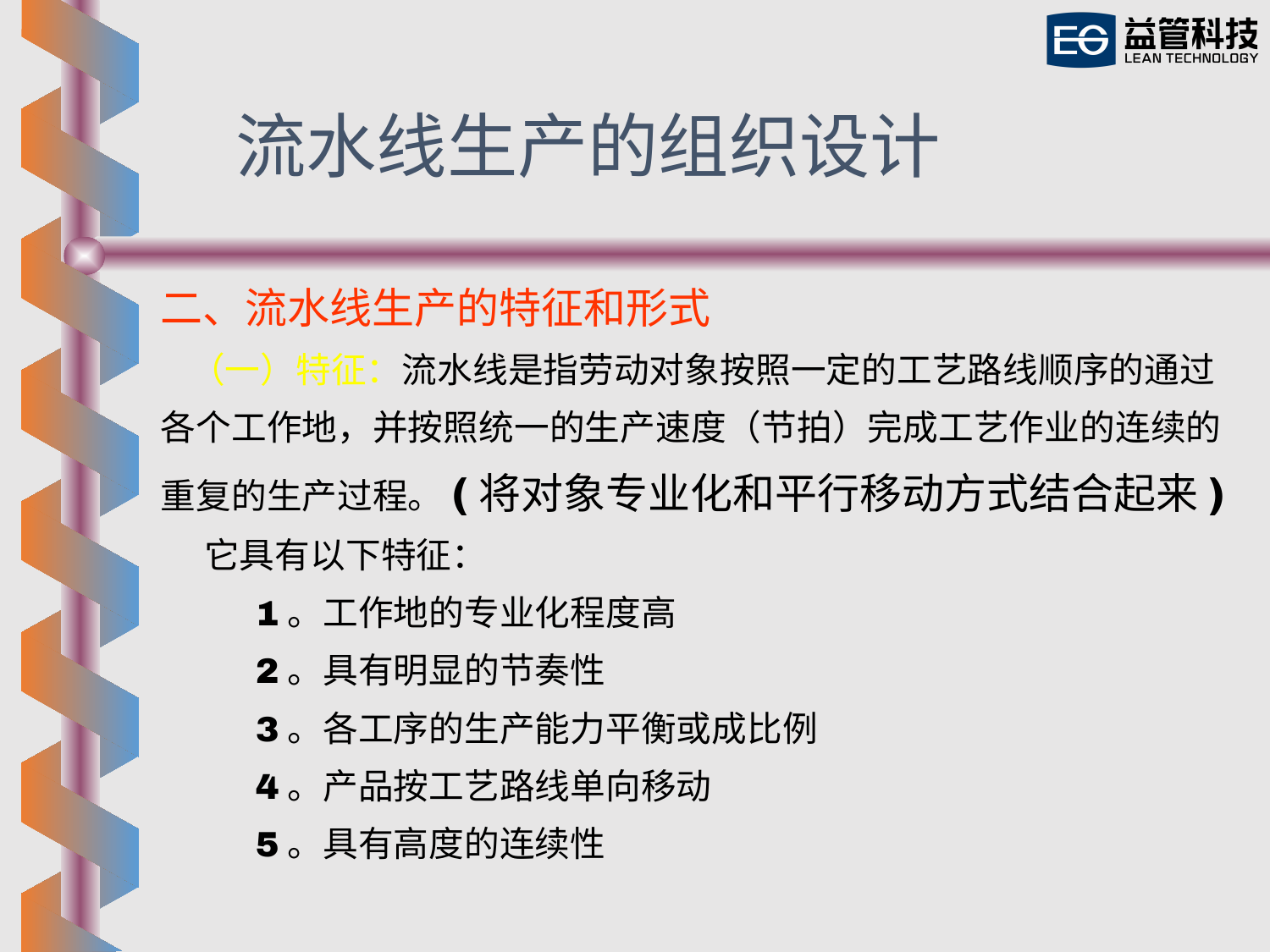

流水线生产的组织设计
二、流水线生产的特征和形式
   （一）特征：流水线是指劳动对象按照一定的工艺路线顺序的通过
各个工作地，并按照统一的生产速度（节拍）完成工艺作业的连续的
重复的生产过程。(将对象专业化和平行移动方式结合起来)
     它具有以下特征：
        1。工作地的专业化程度高
        2。具有明显的节奏性
        3。各工序的生产能力平衡或成比例
        4。产品按工艺路线单向移动
        5。具有高度的连续性
2